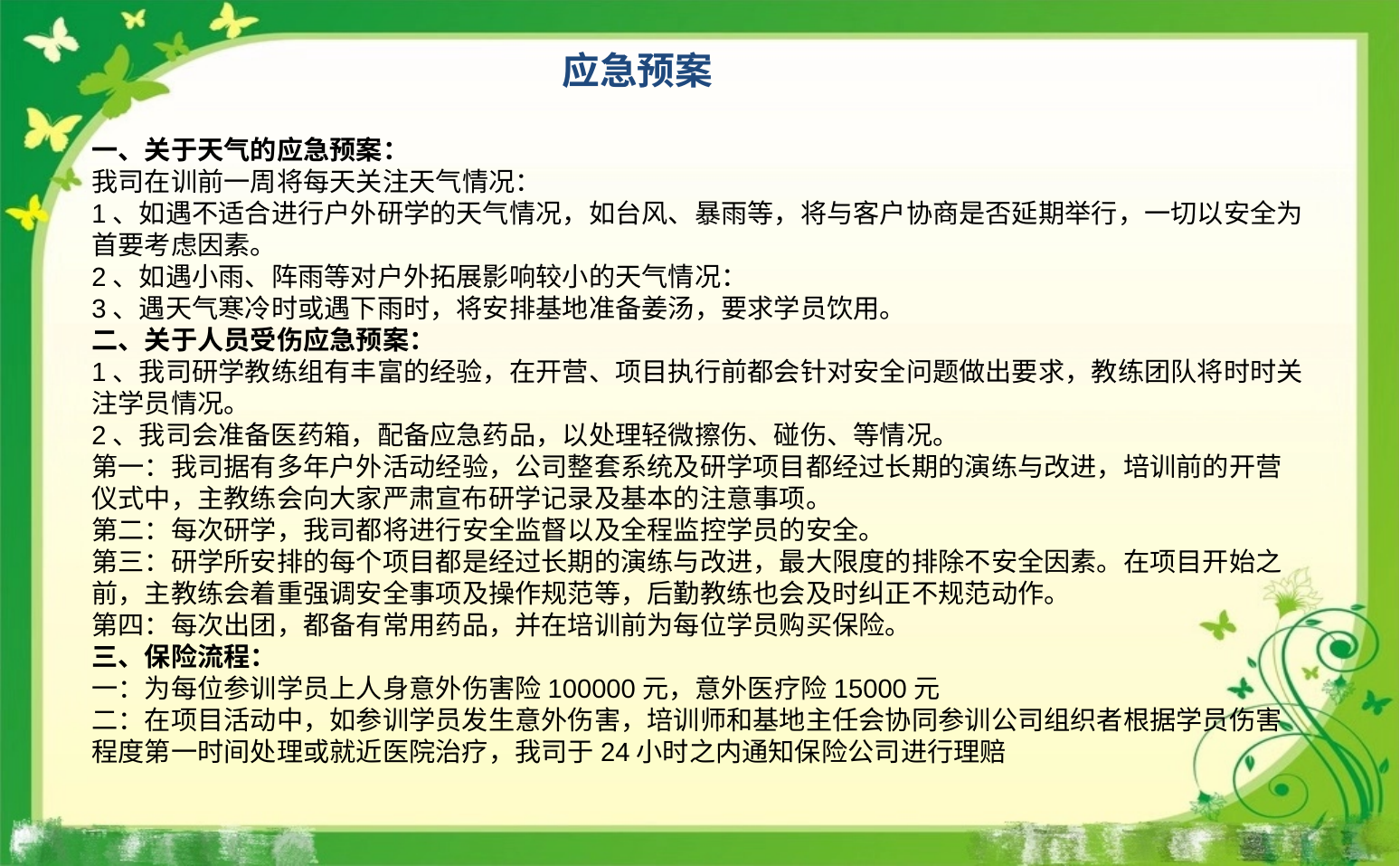

应急预案
一、关于天气的应急预案：
我司在训前一周将每天关注天气情况：
1、如遇不适合进行户外研学的天气情况，如台风、暴雨等，将与客户协商是否延期举行，一切以安全为首要考虑因素。
2、如遇小雨、阵雨等对户外拓展影响较小的天气情况：
3、遇天气寒冷时或遇下雨时，将安排基地准备姜汤，要求学员饮用。
二、关于人员受伤应急预案：
1、我司研学教练组有丰富的经验，在开营、项目执行前都会针对安全问题做出要求，教练团队将时时关注学员情况。
2、我司会准备医药箱，配备应急药品，以处理轻微擦伤、碰伤、等情况。
第一：我司据有多年户外活动经验，公司整套系统及研学项目都经过长期的演练与改进，培训前的开营仪式中，主教练会向大家严肃宣布研学记录及基本的注意事项。
第二：每次研学，我司都将进行安全监督以及全程监控学员的安全。
第三：研学所安排的每个项目都是经过长期的演练与改进，最大限度的排除不安全因素。在项目开始之前，主教练会着重强调安全事项及操作规范等，后勤教练也会及时纠正不规范动作。
第四：每次出团，都备有常用药品，并在培训前为每位学员购买保险。
三、保险流程：
一：为每位参训学员上人身意外伤害险100000元，意外医疗险15000元
二：在项目活动中，如参训学员发生意外伤害，培训师和基地主任会协同参训公司组织者根据学员伤害程度第一时间处理或就近医院治疗，我司于24小时之内通知保险公司进行理赔